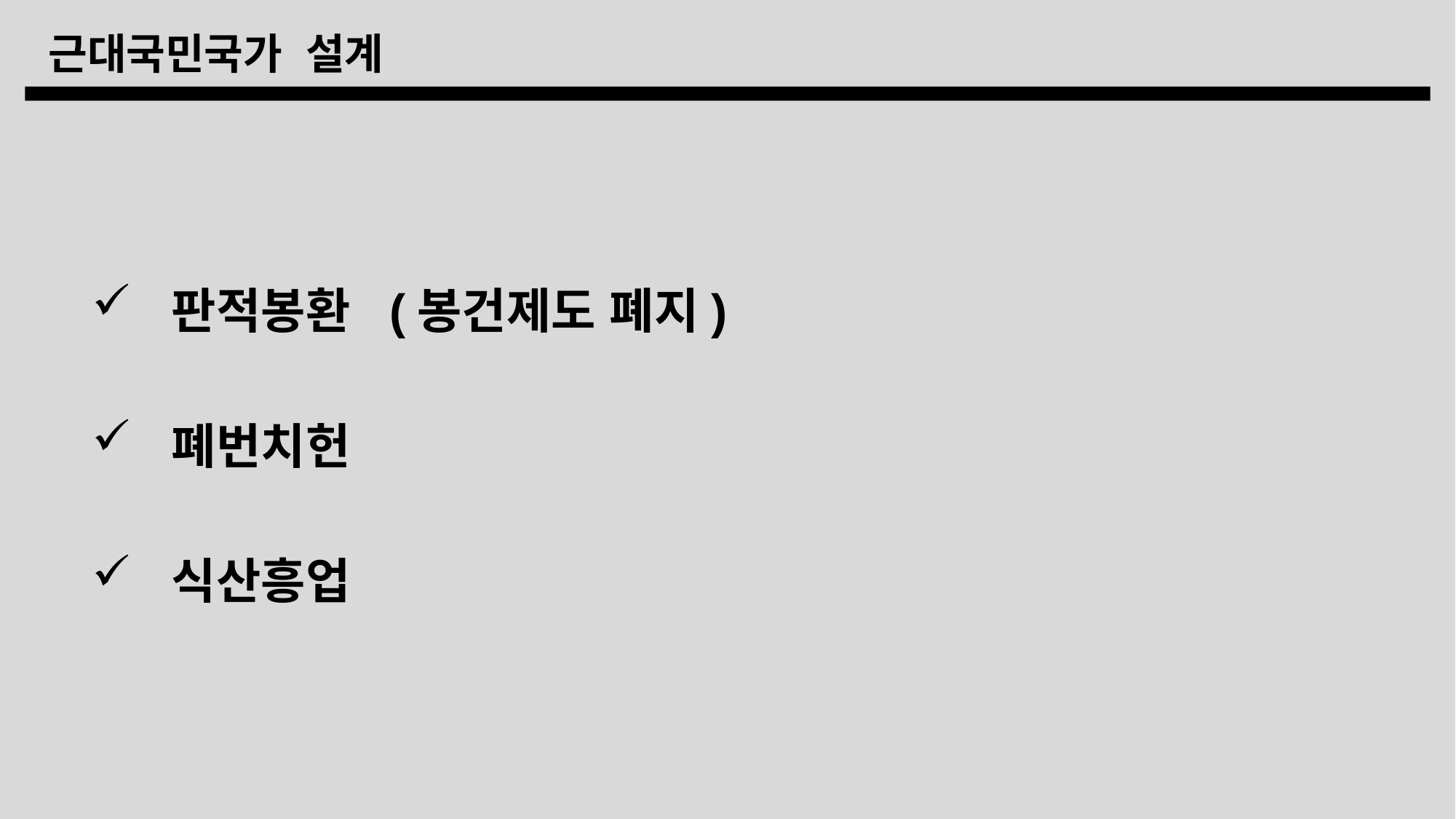

근대국민국가  설계

 판적봉환  (봉건제도 폐지)

 폐번치헌

 식산흥업